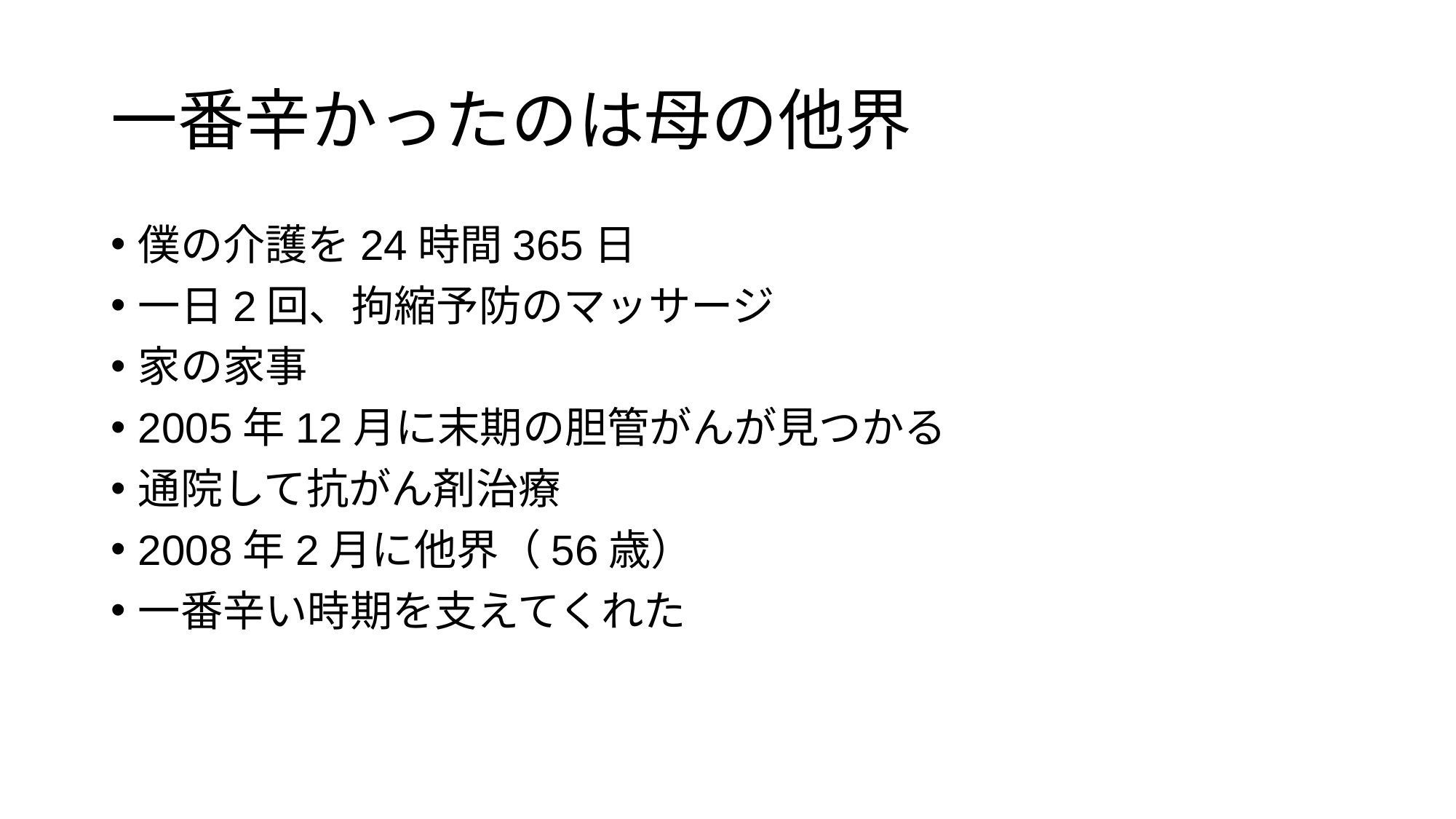

# 一番辛かったのは母の他界
僕の介護を24時間365日
一日2回、拘縮予防のマッサージ
家の家事
2005年12月に末期の胆管がんが見つかる
通院して抗がん剤治療
2008年2月に他界（56歳）
一番辛い時期を支えてくれた